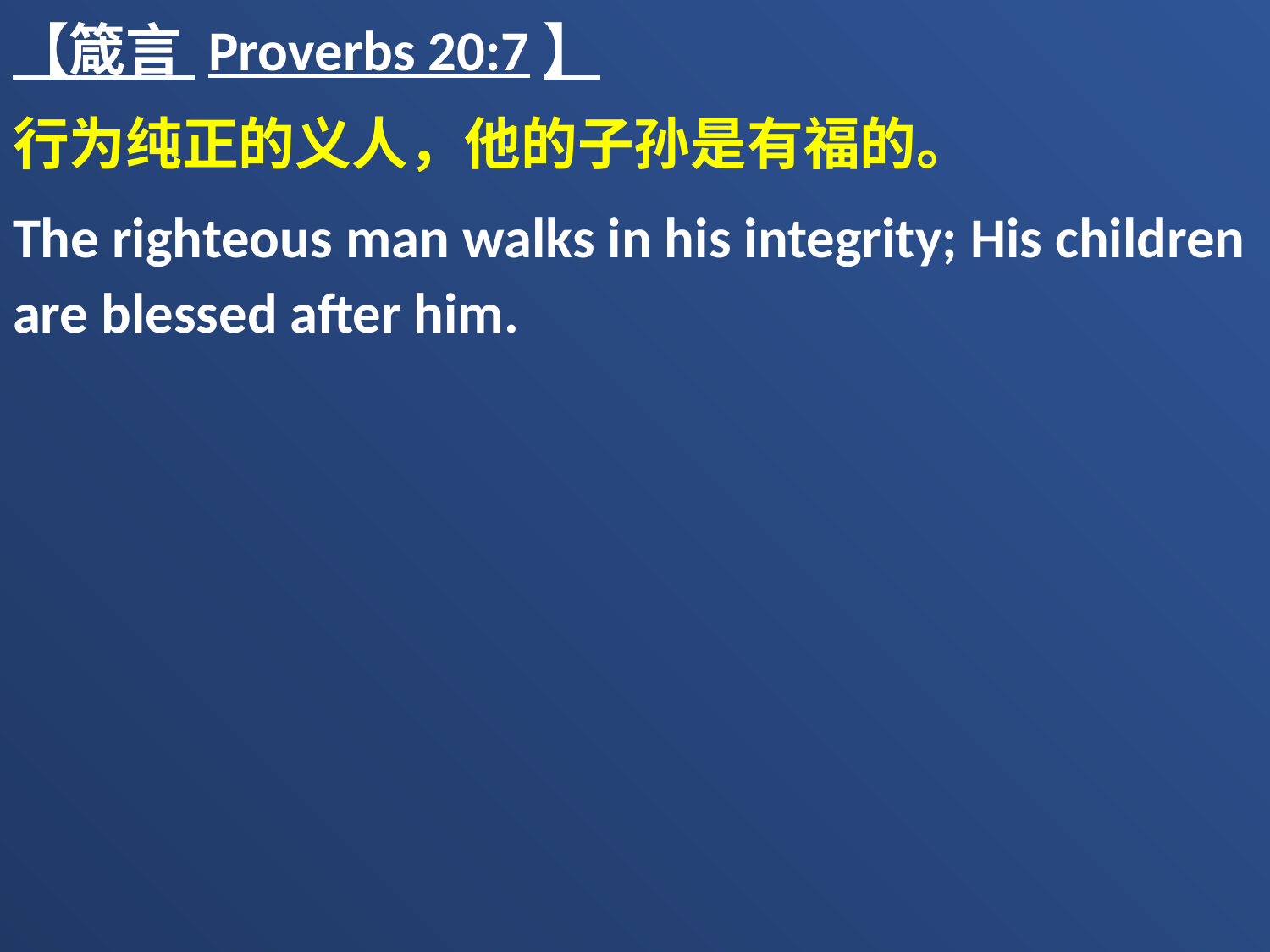

【箴言 Proverbs 20:7】
行为纯正的义人，他的子孙是有福的。
The righteous man walks in his integrity; His children are blessed after him.